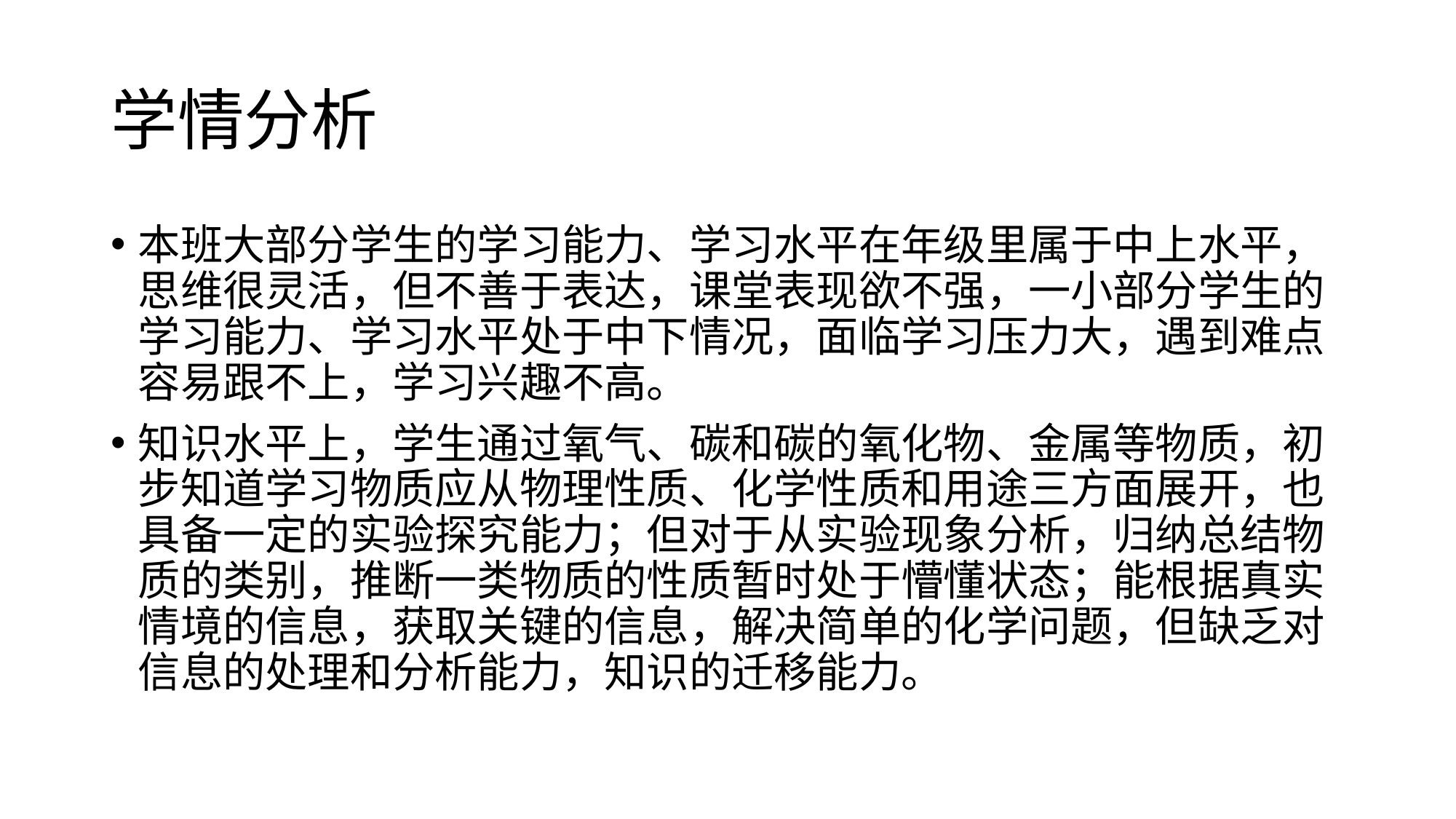

# 学情分析
本班大部分学生的学习能力、学习水平在年级里属于中上水平，思维很灵活，但不善于表达，课堂表现欲不强，一小部分学生的学习能力、学习水平处于中下情况，面临学习压力大，遇到难点容易跟不上，学习兴趣不高。
知识水平上，学生通过氧气、碳和碳的氧化物、金属等物质，初步知道学习物质应从物理性质、化学性质和用途三方面展开，也具备一定的实验探究能力；但对于从实验现象分析，归纳总结物质的类别，推断一类物质的性质暂时处于懵懂状态；能根据真实情境的信息，获取关键的信息，解决简单的化学问题，但缺乏对信息的处理和分析能力，知识的迁移能力。